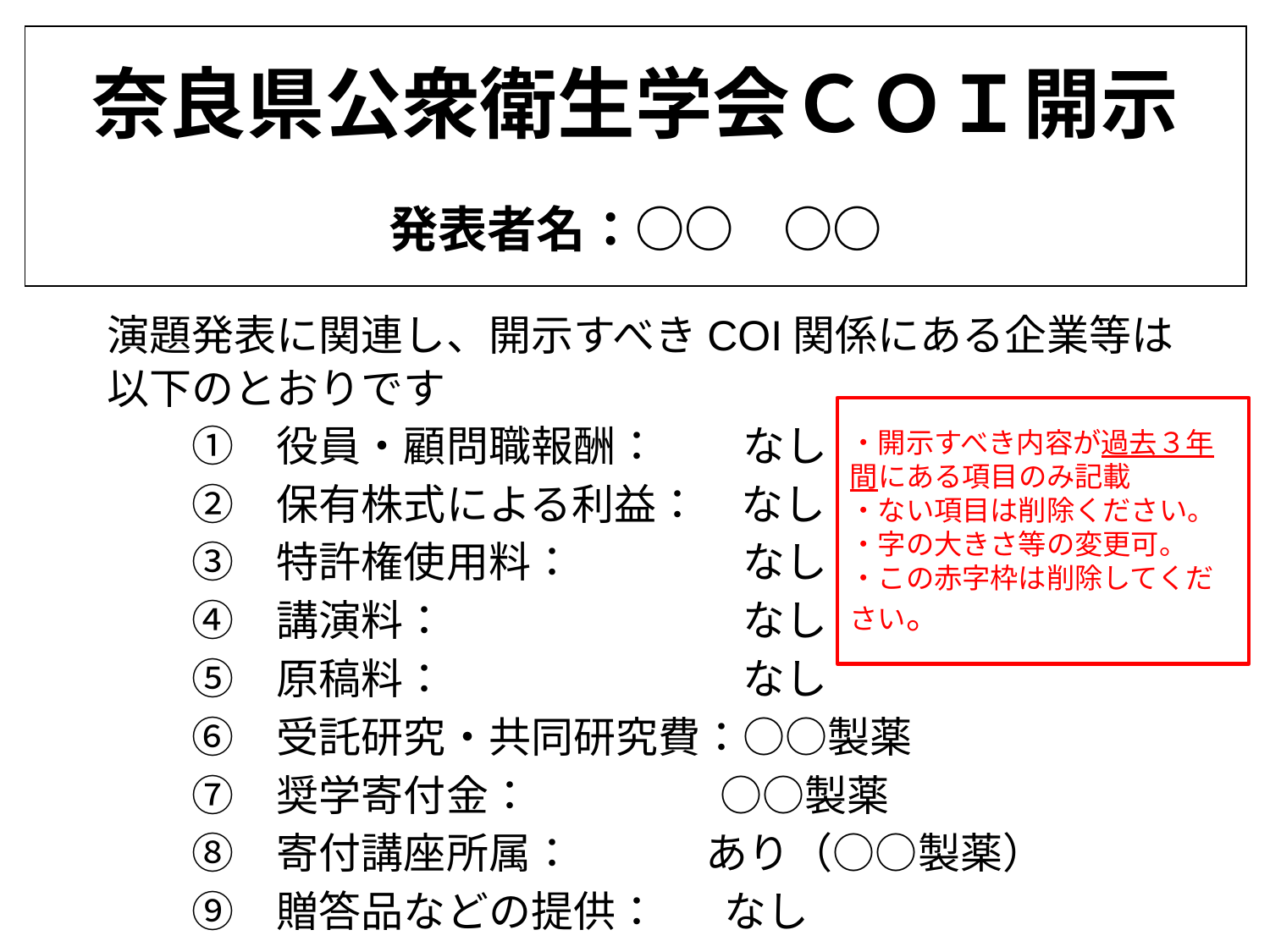

奈良県公衆衛生学会ＣＯＩ開示

発表者名：○○　○○
演題発表に関連し、開示すべきCOI関係にある企業等は
以下のとおりです
　　①　役員・顧問職報酬：　　なし
　　②　保有株式による利益：　なし
　　③　特許権使用料：　　　　なし
　　④　講演料：　　　　　　　なし
　　⑤　原稿料：　　　　　　　なし
　　⑥　受託研究・共同研究費：○○製薬
　　⑦　奨学寄付金：　　           ○○製薬
　　⑧　寄付講座所属：              あり（○○製薬）
　　⑨　贈答品などの提供：       なし
・開示すべき内容が過去３年間にある項目のみ記載
・ない項目は削除ください。
・字の大きさ等の変更可。
・この赤字枠は削除してください。